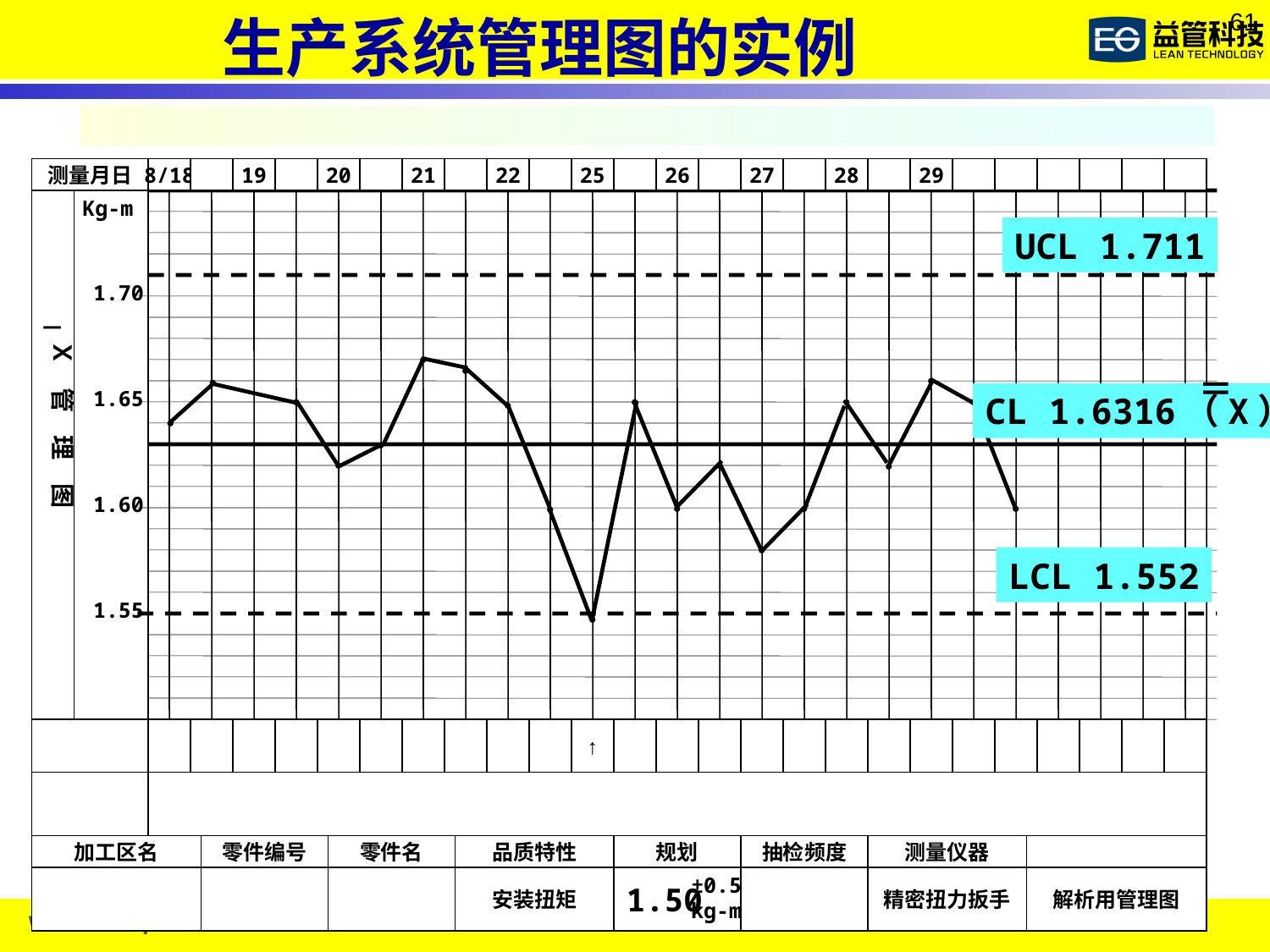

61
生产系统管理图的实例

测量月日
8/18

19

20

21

22

25

26

27

28

29

Kg-m

1.70

－

Ｘ    管    理    图

1.65

1.60

1.55

↑

UCL 1.711
●
●

●
●

●
●
●
●
●

●
●

●
●
●

●
●
●
●

●
●
＝
CL 1.6316（X）
LCL 1.552

加工区名
零件编号
零件名
品质特性
规划
抽检频度
测量仪器

±0.5
kg-m

安装扭矩
1.50

精密扭力扳手
解析用管理图